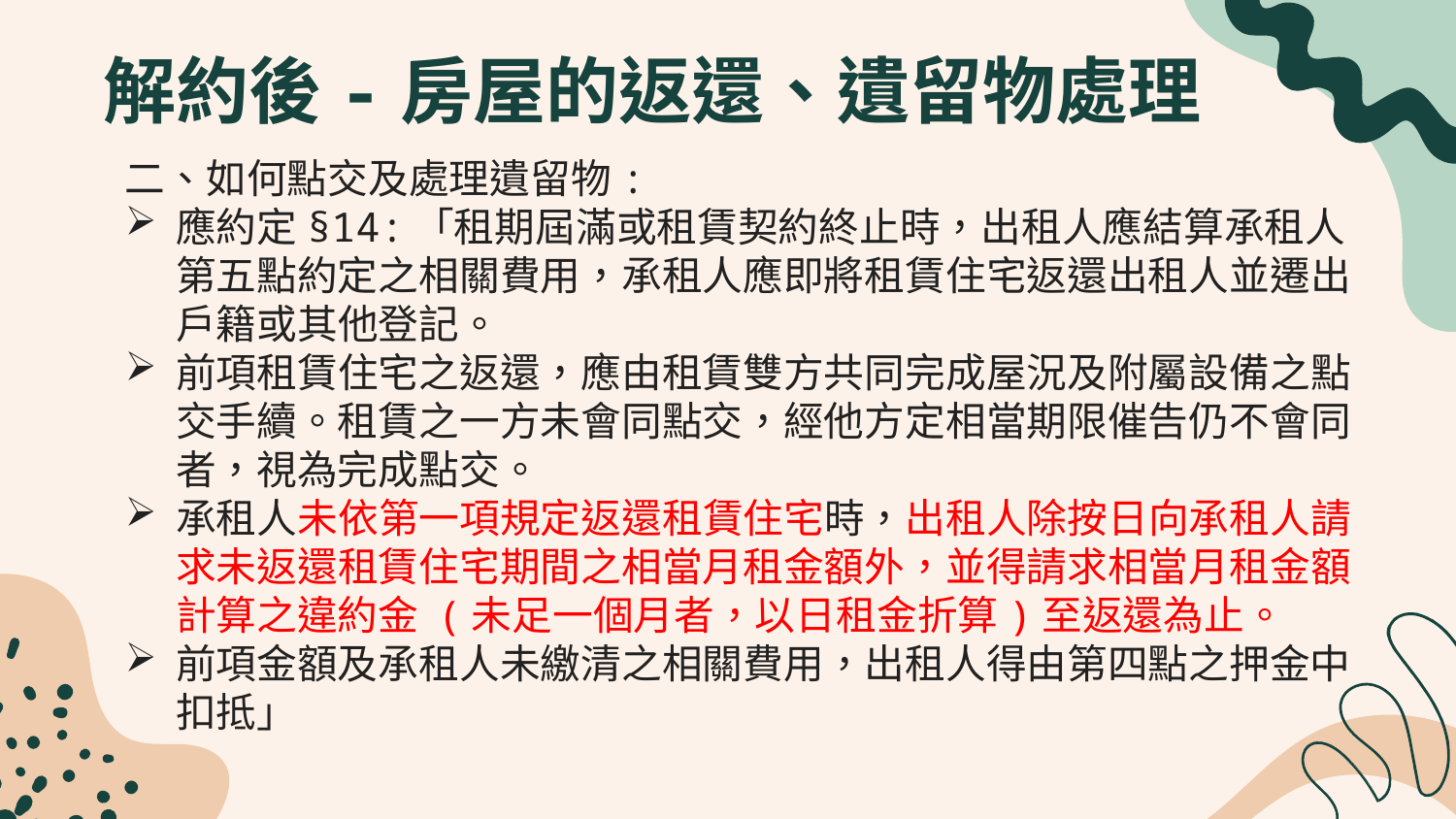

# 解約後-房屋的返還、遺留物處理
二、如何點交及處理遺留物:
應約定§14:「租期屆滿或租賃契約終止時，出租人應結算承租人第五點約定之相關費用，承租人應即將租賃住宅返還出租人並遷出戶籍或其他登記。
前項租賃住宅之返還，應由租賃雙方共同完成屋況及附屬設備之點交手續。租賃之一方未會同點交，經他方定相當期限催告仍不會同者，視為完成點交。
承租人未依第一項規定返還租賃住宅時，出租人除按日向承租人請求未返還租賃住宅期間之相當月租金額外，並得請求相當月租金額計算之違約金 (未足一個月者，以日租金折算)至返還為止。
前項金額及承租人未繳清之相關費用，出租人得由第四點之押金中扣抵」